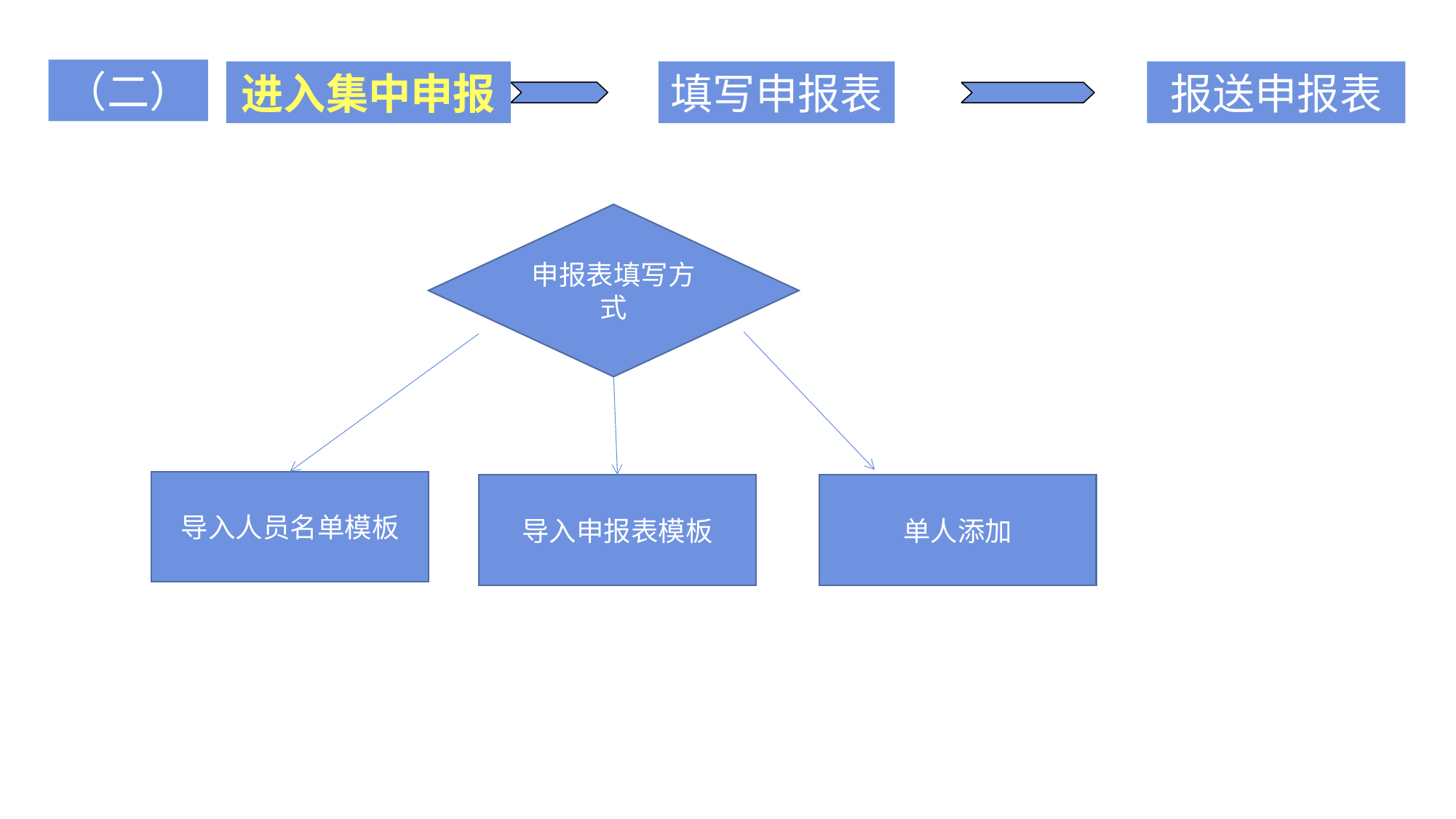

（二）
进入集中申报
填写申报表
报送申报表

申报表填写方式

导入人员名单模板
导入申报表模板
单人添加